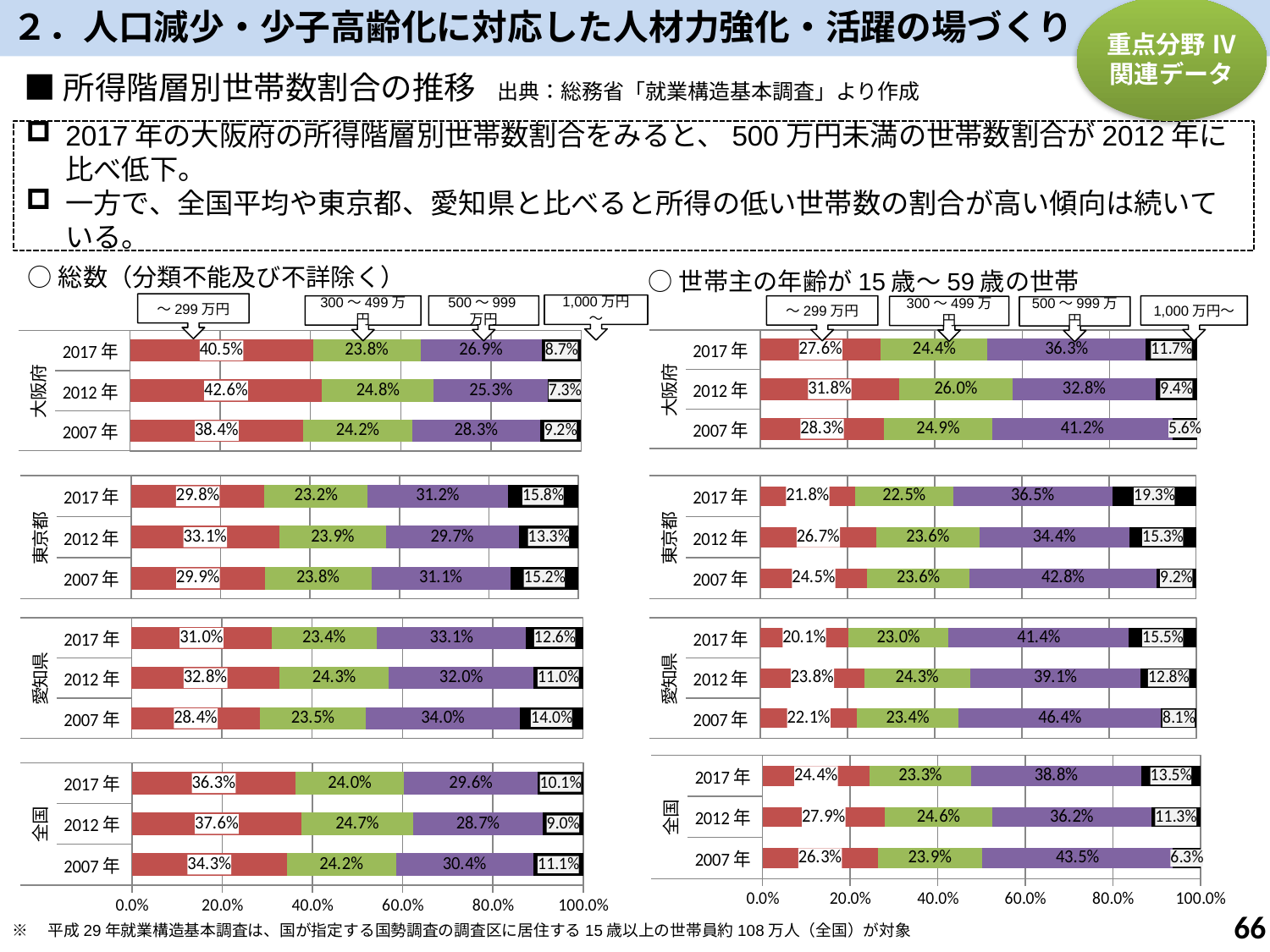

２．人口減少・少子高齢化に対応した人材力強化・活躍の場づくり
重点分野 Ⅳ
関連データ
■所得階層別世帯数割合の推移　出典：総務省「就業構造基本調査」より作成
2017年の大阪府の所得階層別世帯数割合をみると、500万円未満の世帯数割合が2012年に比べ低下。
一方で、全国平均や東京都、愛知県と比べると所得の低い世帯数の割合が高い傾向は続いている。
○総数（分類不能及び不詳除く）
○世帯主の年齢が15歳～59歳の世帯
～299万円
1,000万円～
300～499万円
500～999万円
～299万円
1,000万円～
300～499万円
500～999万円

### Chart

| Category | ～300万円 | 300～500万円 | 500～1000万円 | 1000万～ |
|---|---|---|---|---|
| 2007年 | 0.38407900805817075 | 0.2416094636025721 | 0.28274140597444175 | 0.09157012236481536 |
| 2012年 | 0.4256076343122265 | 0.24800970105973533 | 0.25338746243475513 | 0.07299520219328307 |
| 2017年 | 0.4053468961919666 | 0.2384454877412624 | 0.2687532603025561 | 0.08745435576421492 |

### Chart

| Category | ～300万円 | 300～500万円 | 500～1000万円 | 1000万～ |
|---|---|---|---|---|
| 2007年 | 0.2831072860811968 | 0.24886225386383093 | 0.4121119271842473 | 0.055918532870725006 |
| 2012年 | 0.31815575728619205 | 0.25991399904443385 | 0.32804586717630196 | 0.09388437649307214 |
| 2017年 | 0.27629959284158695 | 0.24448442382350155 | 0.36265505160496164 | 0.11656093172994982 |

### Chart

| Category | ～300万円 | 300～500万円 | 500～1000万円 | 1000万～ |
|---|---|---|---|---|
| 2007年 | 0.298643002658748 | 0.23842408756603709 | 0.3107109561133939 | 0.15222195366182106 |
| 2012年 | 0.33110810060881063 | 0.23875822220771378 | 0.2969298317201756 | 0.13320384546329997 |
| 2017年 | 0.2978172799950708 | 0.23150387405844206 | 0.31243549654184444 | 0.1582433494046427 |

### Chart

| Category | ～300万円 | 300～500万円 | 500～1000万円 | 1000万～ |
|---|---|---|---|---|
| 2007年 | 0.24475578805614545 | 0.23600248614492153 | 0.42761692650334077 | 0.09162479929559227 |
| 2012年 | 0.26654299654401303 | 0.23612522870502134 | 0.34394694043504775 | 0.15338483431591787 |
| 2017年 | 0.21786120591581343 | 0.22475824800910124 | 0.364784793325749 | 0.19259575274933638 |

### Chart

| Category | ～300万円 | 300～500万円 | 500～1000万円 | 1000万～ |
|---|---|---|---|---|
| 2007年 | 0.28410960864277024 | 0.23545825284395794 | 0.3404879444802175 | 0.1399441940330543 |
| 2012年 | 0.32765016164709887 | 0.24267483409903012 | 0.3198570699336396 | 0.10981793432023142 |
| 2017年 | 0.3098550252484118 | 0.23365368952598142 | 0.3307704837921486 | 0.1257208014334582 |

### Chart

| Category | ～300万円 | 300～500万円 | 500～1000万円 | 1000万～ |
|---|---|---|---|---|
| 2007年 | 0.2213376688905085 | 0.2335033918259797 | 0.4639793687279251 | 0.08117957055558671 |
| 2012年 | 0.23778764634638677 | 0.24338197127862046 | 0.3908529903685334 | 0.12797739200645944 |
| 2017年 | 0.2013234634365186 | 0.23026020637056976 | 0.41369448183041724 | 0.1547218483624944 |

### Chart

| Category | ～300万円 | 300～500万円 | 500～1000万円 | 1000万～ |
|---|---|---|---|---|
| 2007年 | 0.2628281906812059 | 0.2389454582445962 | 0.4352511493441929 | 0.06297520173000502 |
| 2012年 | 0.27905770101333705 | 0.2460180380959014 | 0.3622906292440018 | 0.11263363164675975 |
| 2017年 | 0.24409777522082915 | 0.2327704148571188 | 0.3881576639467905 | 0.13497414597526153 |

### Chart

| Category | ～300万円 | 300～500万円 | 500～1000万円 | 1000万～ |
|---|---|---|---|---|
| 2007年 | 0.34313994887802485 | 0.2417994302647628 | 0.3044287919912859 | 0.11063182886592639 |
| 2012年 | 0.37623042215786634 | 0.24708815282663643 | 0.2871199341343912 | 0.08956149088110606 |
| 2017年 | 0.3626356498894896 | 0.2403362070422456 | 0.2961960757066751 | 0.1008320673615897 |
66
※　平成29年就業構造基本調査は、国が指定する国勢調査の調査区に居住する15歳以上の世帯員約108万人（全国）が対象